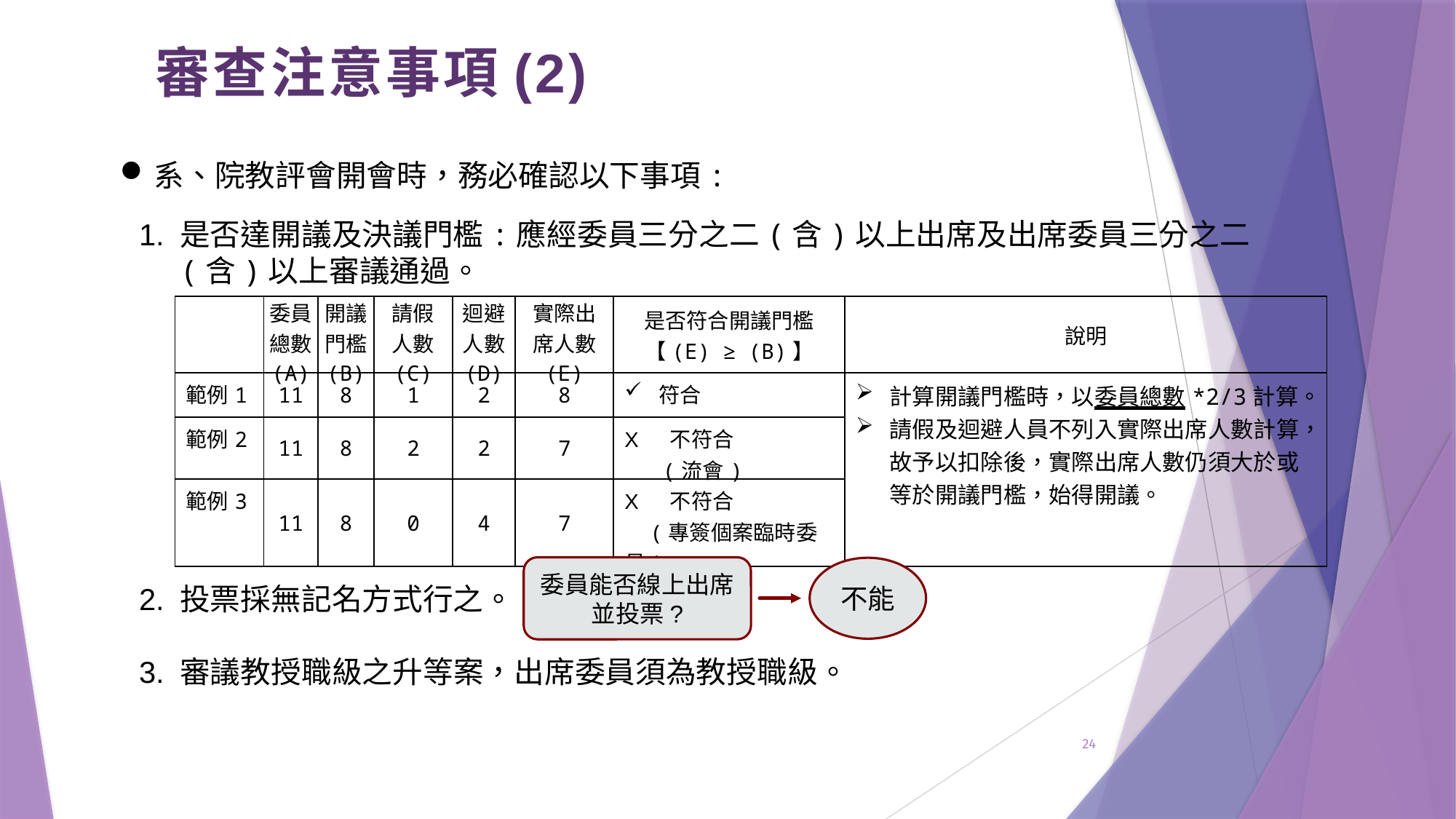

審查注意事項(2)
系、院教評會開會時，務必確認以下事項:
是否達開議及決議門檻:應經委員三分之二(含)以上出席及出席委員三分之二(含)以上審議通過。

投票採無記名方式行之。

審議教授職級之升等案，出席委員須為教授職級。
|  | 委員總數 (A) | 開議門檻 (B) | 請假人數 (C) | 迴避人數 (D) | 實際出席人數 (E) | 是否符合開議門檻 【(E) ≥ (B)】 | 說明 |
| --- | --- | --- | --- | --- | --- | --- | --- |
| 範例1 | 11 | 8 | 1 | 2 | 8 | 符合 | 計算開議門檻時，以委員總數\*2/3計算。 請假及迴避人員不列入實際出席人數計算，故予以扣除後，實際出席人數仍須大於或等於開議門檻，始得開議。 |
| 範例2 | 11 | 8 | 2 | 2 | 7 | X 不符合 (流會) |  |
| 範例3 | 11 | 8 | 0 | 4 | 7 | X 不符合 (專簽個案臨時委員) |  |
委員能否線上出席並投票?
不能
24